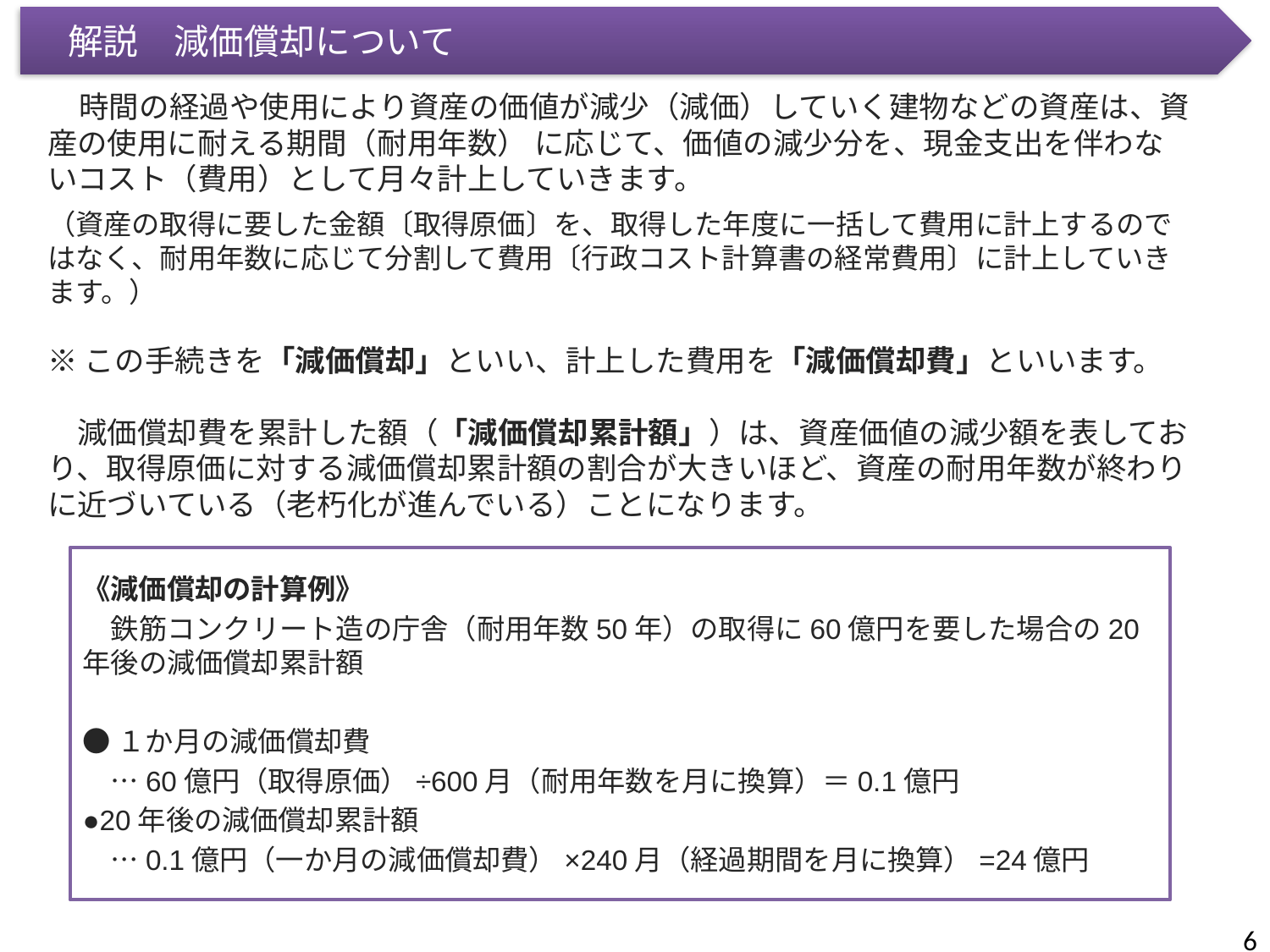

解説　減価償却について
　時間の経過や使用により資産の価値が減少（減価）していく建物などの資産は、資産の使用に耐える期間（耐用年数） に応じて、価値の減少分を、現金支出を伴わないコスト（費用）として月々計上していきます。
（資産の取得に要した金額〔取得原価〕を、取得した年度に一括して費用に計上するのではなく、耐用年数に応じて分割して費用〔行政コスト計算書の経常費用〕に計上していきます。）

※この手続きを「減価償却」といい、計上した費用を「減価償却費」といいます。

　減価償却費を累計した額（「減価償却累計額」）は、資産価値の減少額を表しており、取得原価に対する減価償却累計額の割合が大きいほど、資産の耐用年数が終わりに近づいている（老朽化が進んでいる）ことになります。
《減価償却の計算例》
　鉄筋コンクリート造の庁舎（耐用年数50年）の取得に60億円を要した場合の20年後の減価償却累計額

●１か月の減価償却費
　…60億円（取得原価）÷600月（耐用年数を月に換算）＝0.1億円
●20年後の減価償却累計額
　…0.1億円（一か月の減価償却費）×240月（経過期間を月に換算）=24億円
6